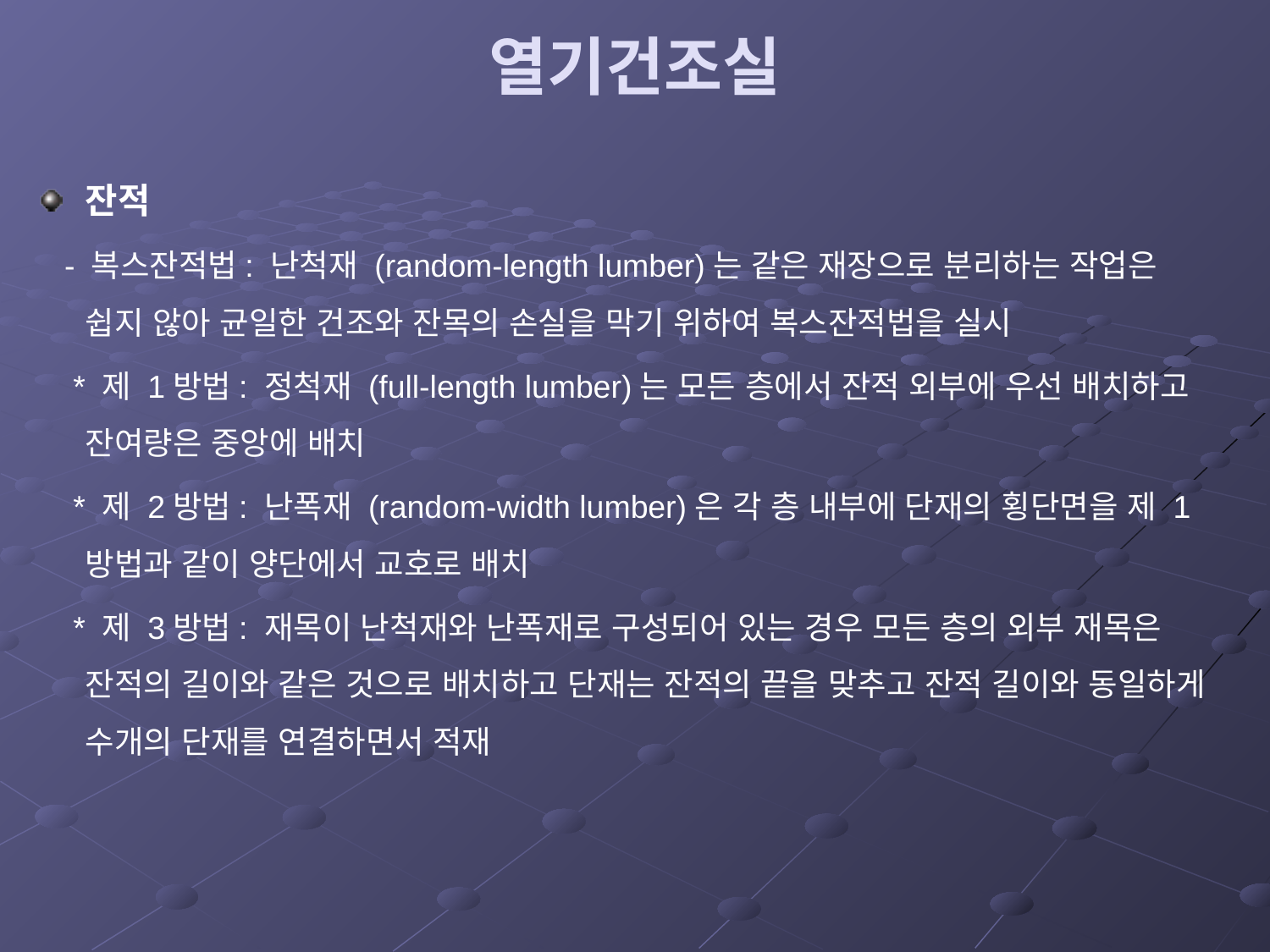

# 열기건조실
잔적
   - 복스잔적법: 난척재 (random-length lumber)는 같은 재장으로 분리하는 작업은 쉽지 않아 균일한 건조와 잔목의 손실을 막기 위하여 복스잔적법을 실시
    * 제 1방법: 정척재 (full-length lumber)는 모든 층에서 잔적 외부에 우선 배치하고 잔여량은 중앙에 배치
    * 제 2방법: 난폭재 (random-width lumber)은 각 층 내부에 단재의 횡단면을 제 1방법과 같이 양단에서 교호로 배치
    * 제 3방법: 재목이 난척재와 난폭재로 구성되어 있는 경우 모든 층의 외부 재목은 잔적의 길이와 같은 것으로 배치하고 단재는 잔적의 끝을 맞추고 잔적 길이와 동일하게 수개의 단재를 연결하면서 적재